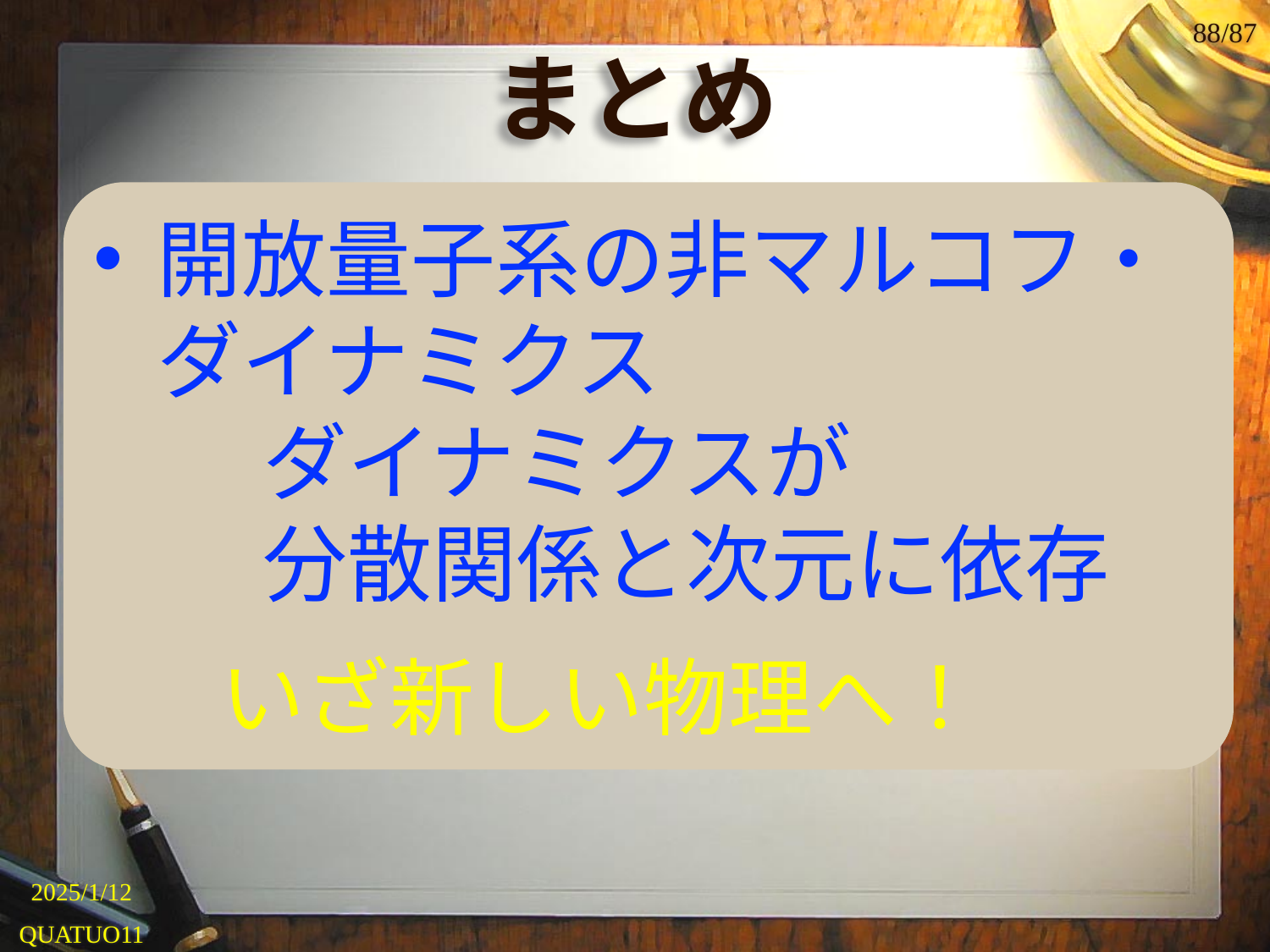

88/87
# まとめ
開放量子系の非マルコフ・ダイナミクス
　　ダイナミクスが
　　分散関係と次元に依存
	いざ新しい物理へ！
2025/1/12
QUATUO11